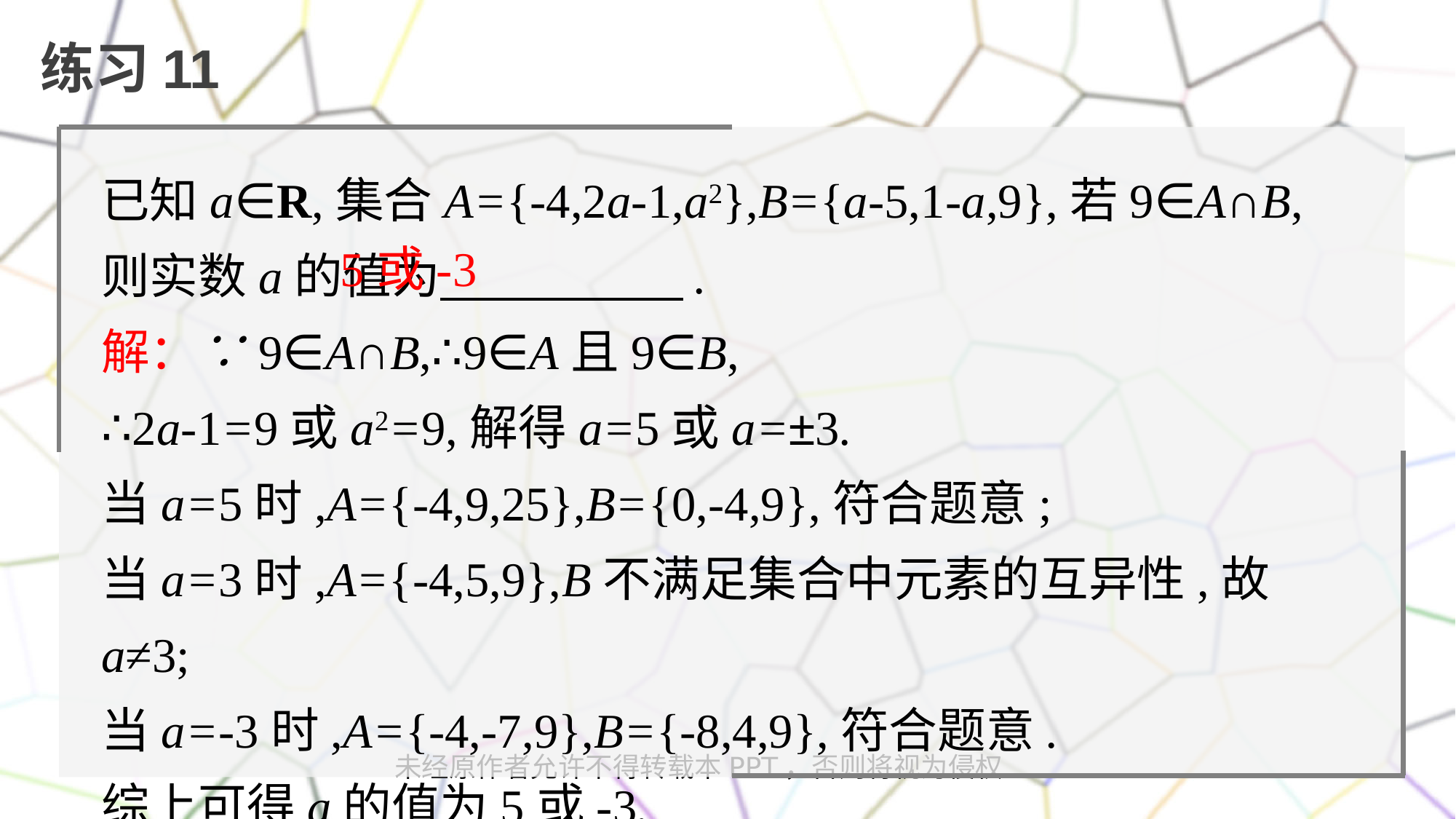

练习11

已知a∈R,集合A={-4,2a-1,a2},B={a-5,1-a,9},若9∈A∩B,则实数a的值为　　　　　.
解：∵9∈A∩B,∴9∈A且9∈B,
∴2a-1=9或a2=9,解得a=5或a=±3.
当a=5时,A={-4,9,25},B={0,-4,9},符合题意;
当a=3时,A={-4,5,9},B不满足集合中元素的互异性,故a≠3;
当a=-3时,A={-4,-7,9},B={-8,4,9},符合题意.
综上可得a的值为5或-3.
5或-3